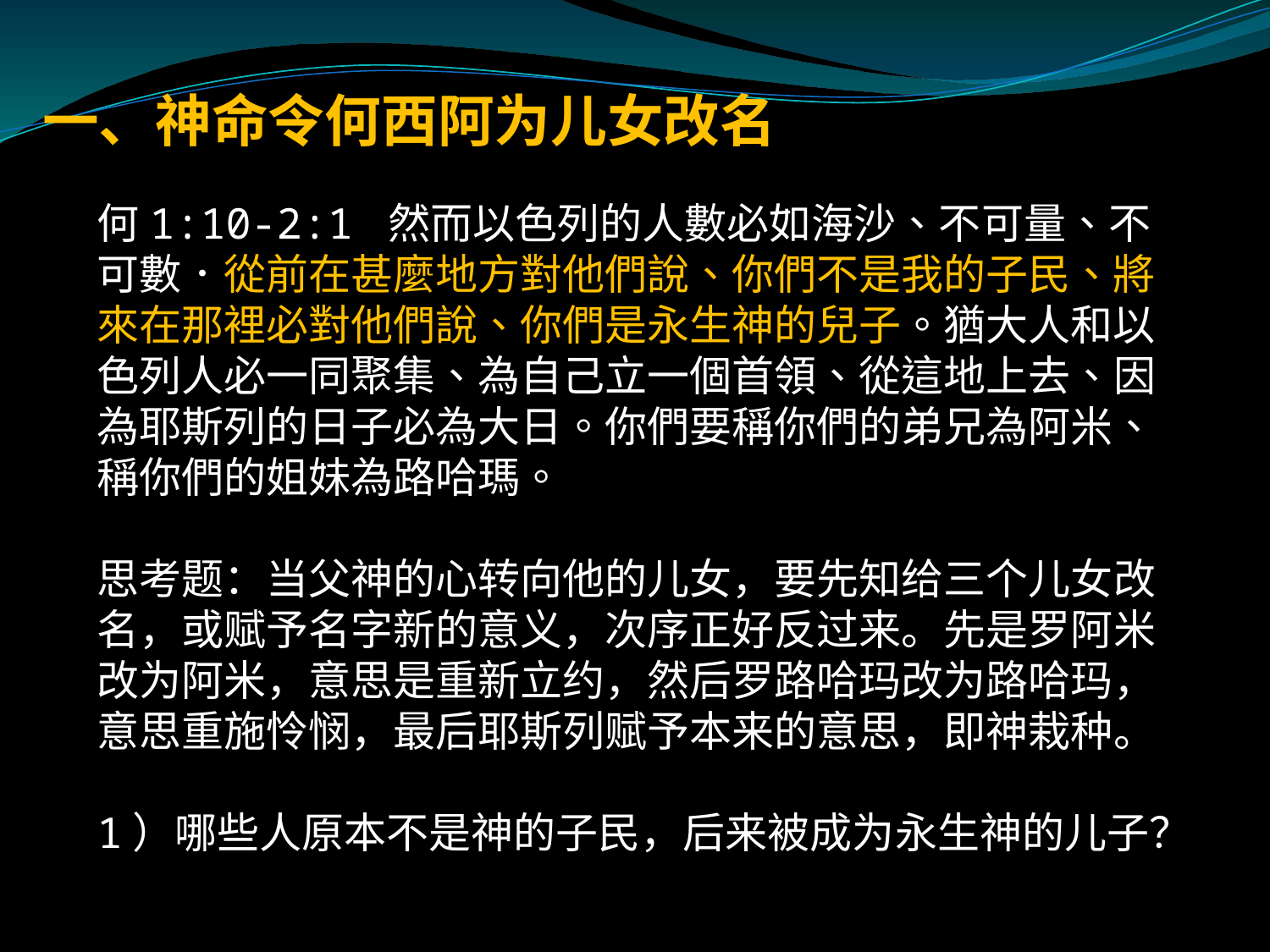

# 一、神命令何西阿为儿女改名
何1:10-2:1 然而以色列的人數必如海沙、不可量、不可數．從前在甚麼地方對他們說、你們不是我的子民、將來在那裡必對他們說、你們是永生神的兒子。猶大人和以色列人必一同聚集、為自己立一個首領、從這地上去、因為耶斯列的日子必為大日。你們要稱你們的弟兄為阿米、稱你們的姐妹為路哈瑪。

思考题：当父神的心转向他的儿女，要先知给三个儿女改名，或赋予名字新的意义，次序正好反过来。先是罗阿米改为阿米，意思是重新立约，然后罗路哈玛改为路哈玛，意思重施怜悯，最后耶斯列赋予本来的意思，即神栽种。

1）哪些人原本不是神的子民，后来被成为永生神的儿子？